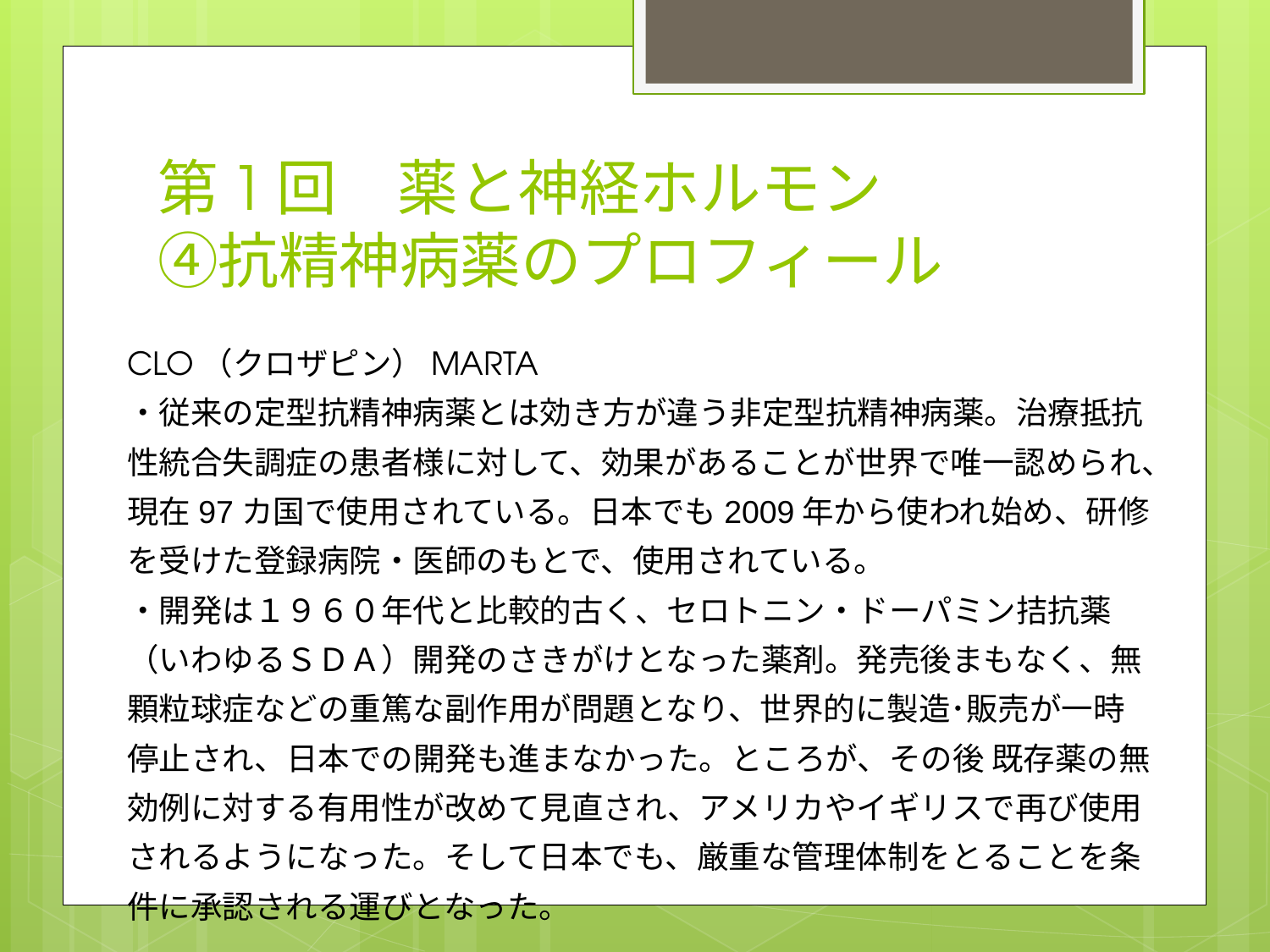

# 第1回　薬と神経ホルモン ④抗精神病薬のプロフィール
CLO（クロザピン）MARTA
・従来の定型抗精神病薬とは効き方が違う非定型抗精神病薬。治療抵抗性統合失調症の患者様に対して、効果があることが世界で唯一認められ、現在97カ国で使用されている。日本でも2009年から使われ始め、研修を受けた登録病院・医師のもとで、使用されている。
・開発は１９６０年代と比較的古く、セロトニン・ドーパミン拮抗薬（いわゆるＳＤＡ）開発のさきがけとなった薬剤。発売後まもなく、無顆粒球症などの重篤な副作用が問題となり、世界的に製造･販売が一時停止され、日本での開発も進まなかった。ところが、その後 既存薬の無効例に対する有用性が改めて見直され、アメリカやイギリスで再び使用されるようになった。そして日本でも、厳重な管理体制をとることを条件に承認される運びとなった。